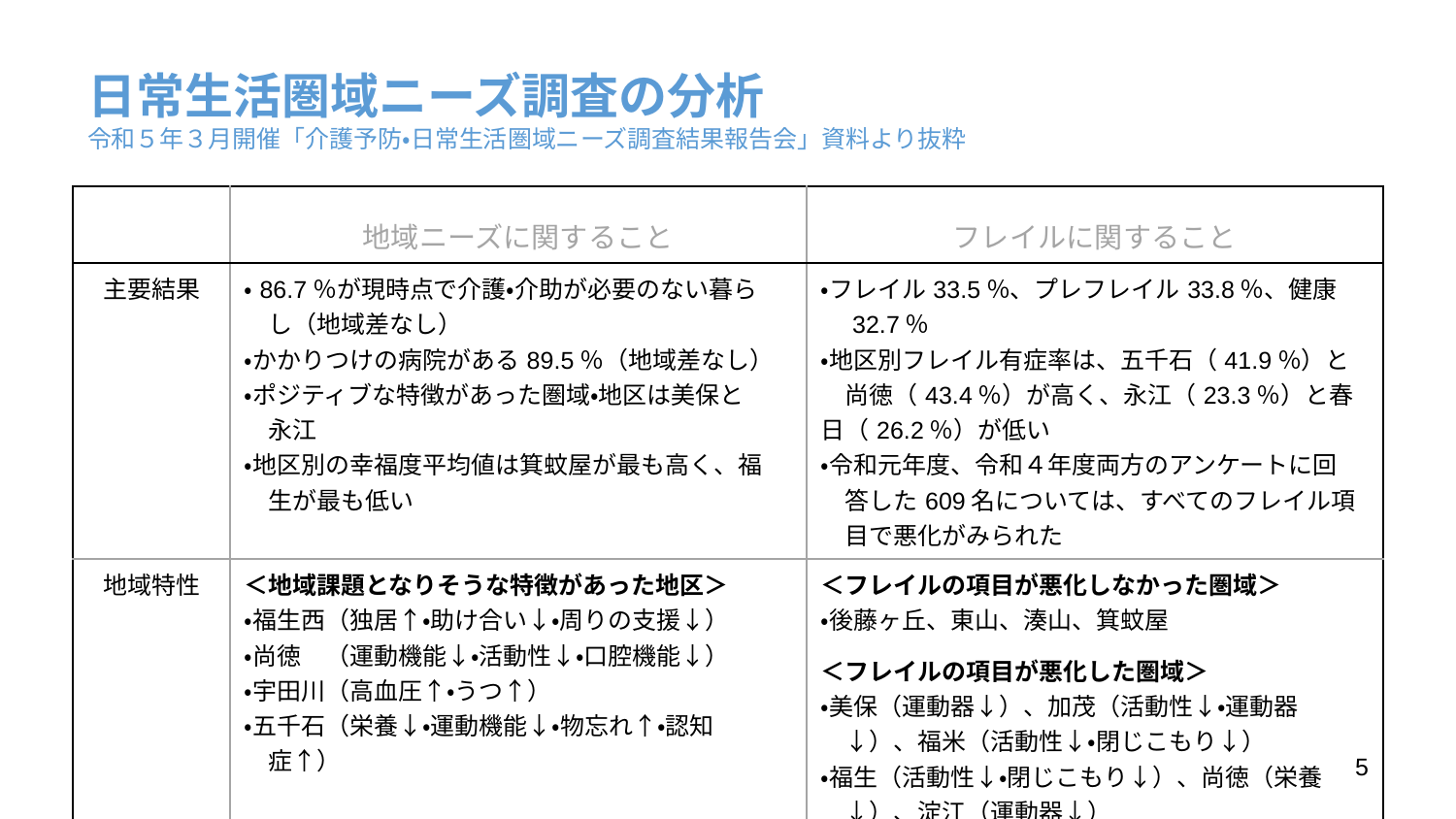

# 日常生活圏域ニーズ調査の分析
令和５年３月開催「介護予防・日常生活圏域ニーズ調査結果報告会」資料より抜粋
|  | 地域ニーズに関すること | フレイルに関すること |
| --- | --- | --- |
| 主要結果 | ・86.7％が現時点で介護・介助が必要のない暮ら 　し（地域差なし） ・かかりつけの病院がある89.5％（地域差なし） ・ポジティブな特徴があった圏域・地区は美保と 　永江 ・地区別の幸福度平均値は箕蚊屋が最も高く、福 　生が最も低い | ・フレイル33.5％、プレフレイル33.8％、健康 　32.7％ ・地区別フレイル有症率は、五千石（41.9％）と 　尚徳（43.4％）が高く、永江（23.3％）と春日（26.2％）が低い ・令和元年度、令和４年度両方のアンケートに回 　答した609名については、すべてのフレイル項 　目で悪化がみられた |
| 地域特性 | ＜地域課題となりそうな特徴があった地区＞ ・福生西（独居↑・助け合い↓・周りの支援↓） ・尚徳　（運動機能↓・活動性↓・口腔機能↓） ・宇田川（高血圧↑・うつ↑） ・五千石（栄養↓・運動機能↓・物忘れ↑・認知 　症↑） | ＜フレイルの項目が悪化しなかった圏域＞ ・後藤ヶ丘、東山、湊山、箕蚊屋　 ＜フレイルの項目が悪化した圏域＞ ・美保（運動器↓）、加茂（活動性↓・運動器 　↓）、福米（活動性↓・閉じこもり↓） ・福生（活動性↓・閉じこもり↓）、尚徳（栄養 　↓）、淀江（運動器↓） |
5